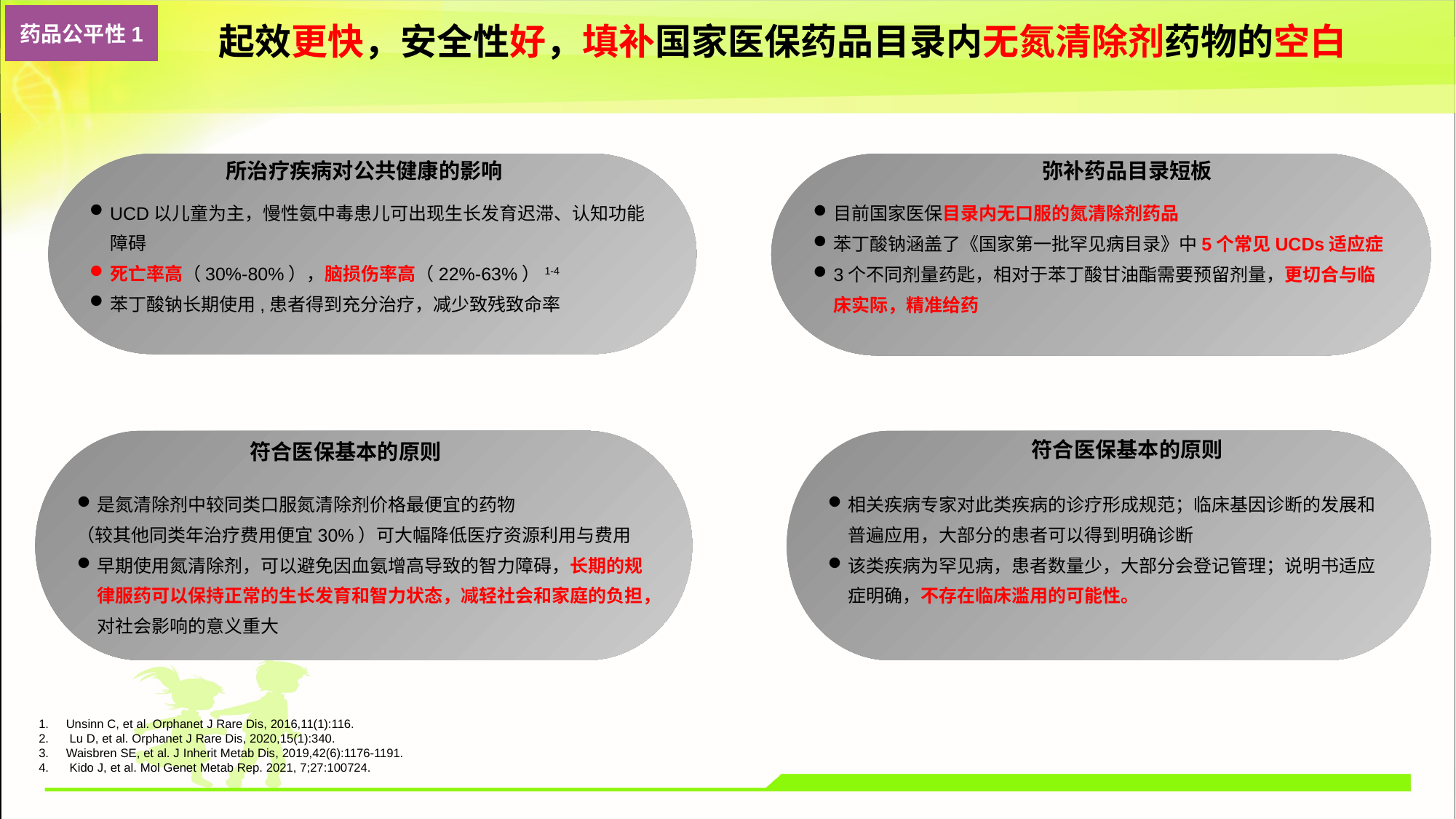

起效更快，安全性好，填补国家医保药品目录内无氮清除剂药物的空白
药品公平性1
弥补药品目录短板
所治疗疾病对公共健康的影响
UCD以儿童为主，慢性氨中毒患儿可出现生长发育迟滞、认知功能障碍
死亡率高（30%-80%），脑损伤率高（22%-63%）1-4
苯丁酸钠长期使用,患者得到充分治疗，减少致残致命率
目前国家医保目录内无口服的氮清除剂药品
苯丁酸钠涵盖了《国家第一批罕见病目录》中5个常见UCDs适应症
3个不同剂量药匙，相对于苯丁酸甘油酯需要预留剂量，更切合与临床实际，精准给药

是氮清除剂中较同类口服氮清除剂价格最便宜的药物
（较其他同类年治疗费用便宜30%）可大幅降低医疗资源利用与费用
早期使用氮清除剂，可以避免因血氨增高导致的智力障碍，长期的规律服药可以保持正常的生长发育和智力状态，减轻社会和家庭的负担，对社会影响的意义重大
相关疾病专家对此类疾病的诊疗形成规范；临床基因诊断的发展和普遍应用，大部分的患者可以得到明确诊断
该类疾病为罕见病，患者数量少，大部分会登记管理；说明书适应症明确，不存在临床滥用的可能性。
符合医保基本的原则
符合医保基本的原则
Unsinn C, et al. Orphanet J Rare Dis, 2016,11(1):116.
 Lu D, et al. Orphanet J Rare Dis, 2020,15(1):340.
Waisbren SE, et al. J Inherit Metab Dis, 2019,42(6):1176-1191.
 Kido J, et al. Mol Genet Metab Rep. 2021, 7;27:100724.